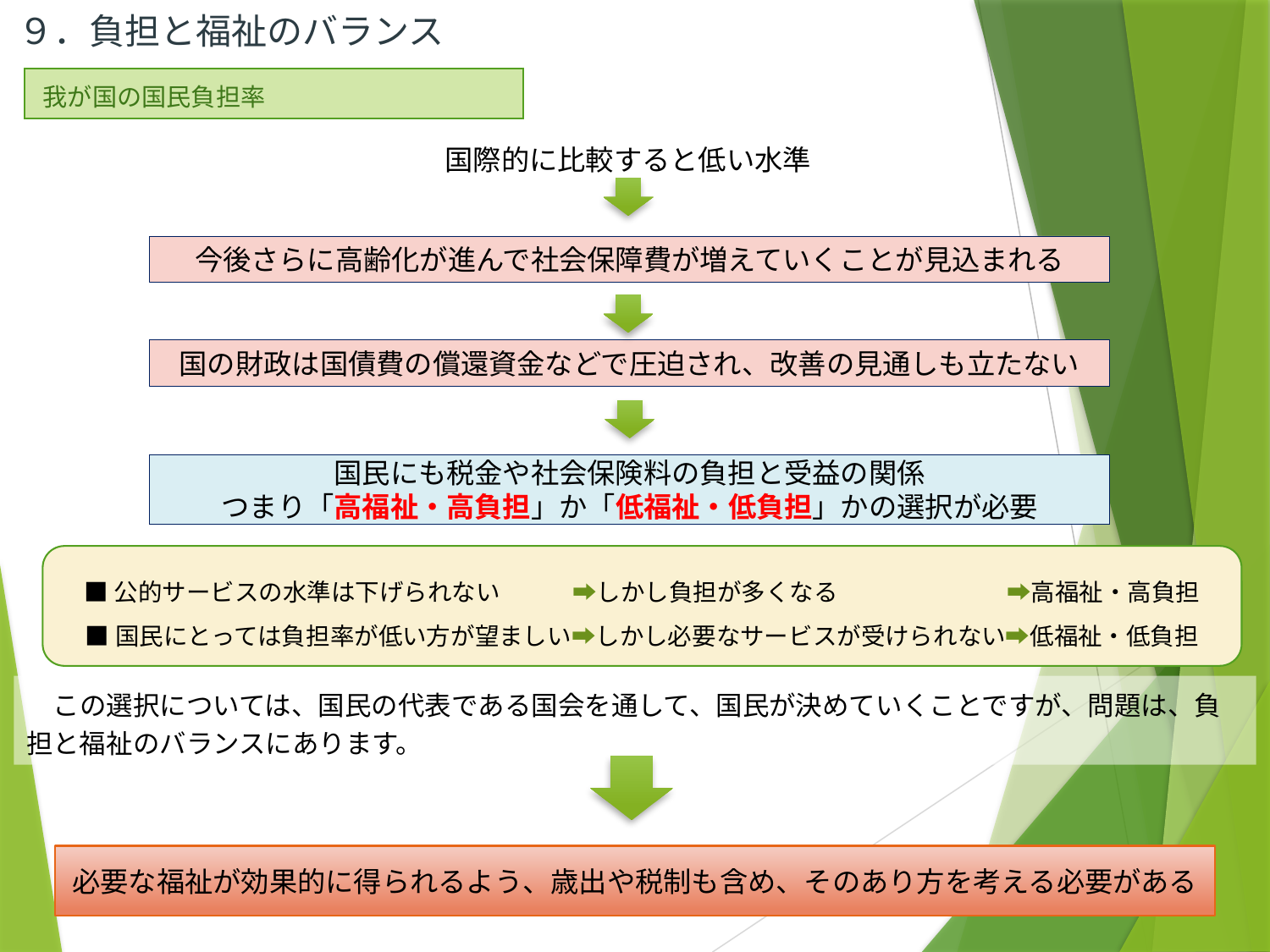

９．負担と福祉のバランス
| 我が国の国民負担率 |
| --- |
国際的に比較すると低い水準

今後さらに高齢化が進んで社会保障費が増えていくことが見込まれる

国の財政は国債費の償還資金などで圧迫され、改善の見通しも立たない

国民にも税金や社会保険料の負担と受益の関係
つまり「高福祉・高負担」か「低福祉・低負担」かの選択が必要
■公的サービスの水準は下げられない　　　➡しかし負担が多くなる　　　　　　　➡高福祉・高負担
■国民にとっては負担率が低い方が望ましい➡しかし必要なサービスが受けられない➡低福祉・低負担
　この選択については、国民の代表である国会を通して、国民が決めていくことですが、問題は、負担と福祉のバランスにあります。

必要な福祉が効果的に得られるよう、歳出や税制も含め、そのあり方を考える必要がある